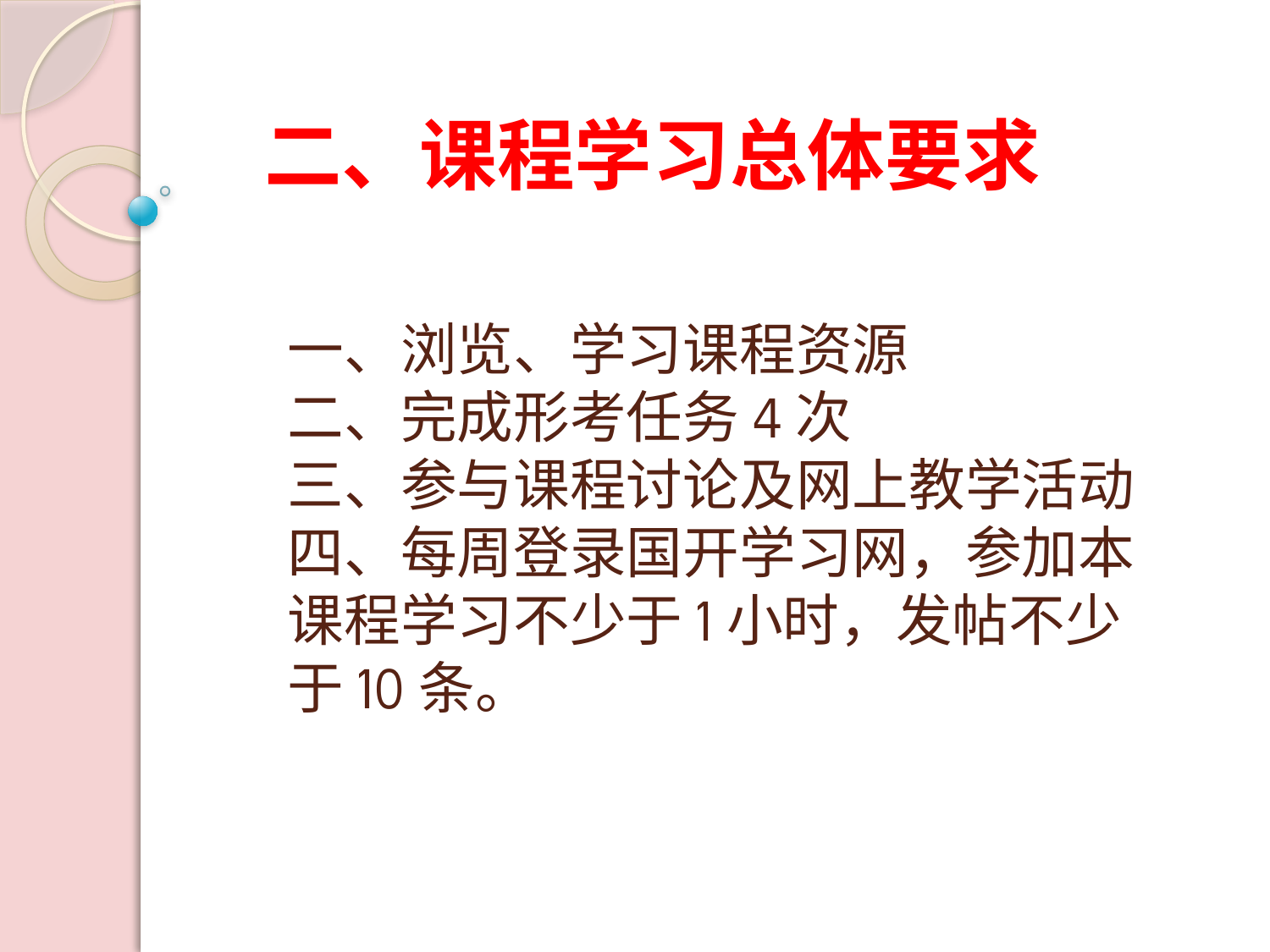

二、课程学习总体要求
# 一、浏览、学习课程资源 二、完成形考任务4次 三、参与课程讨论及网上教学活动 四、每周登录国开学习网，参加本课程学习不少于1小时，发帖不少于10条。